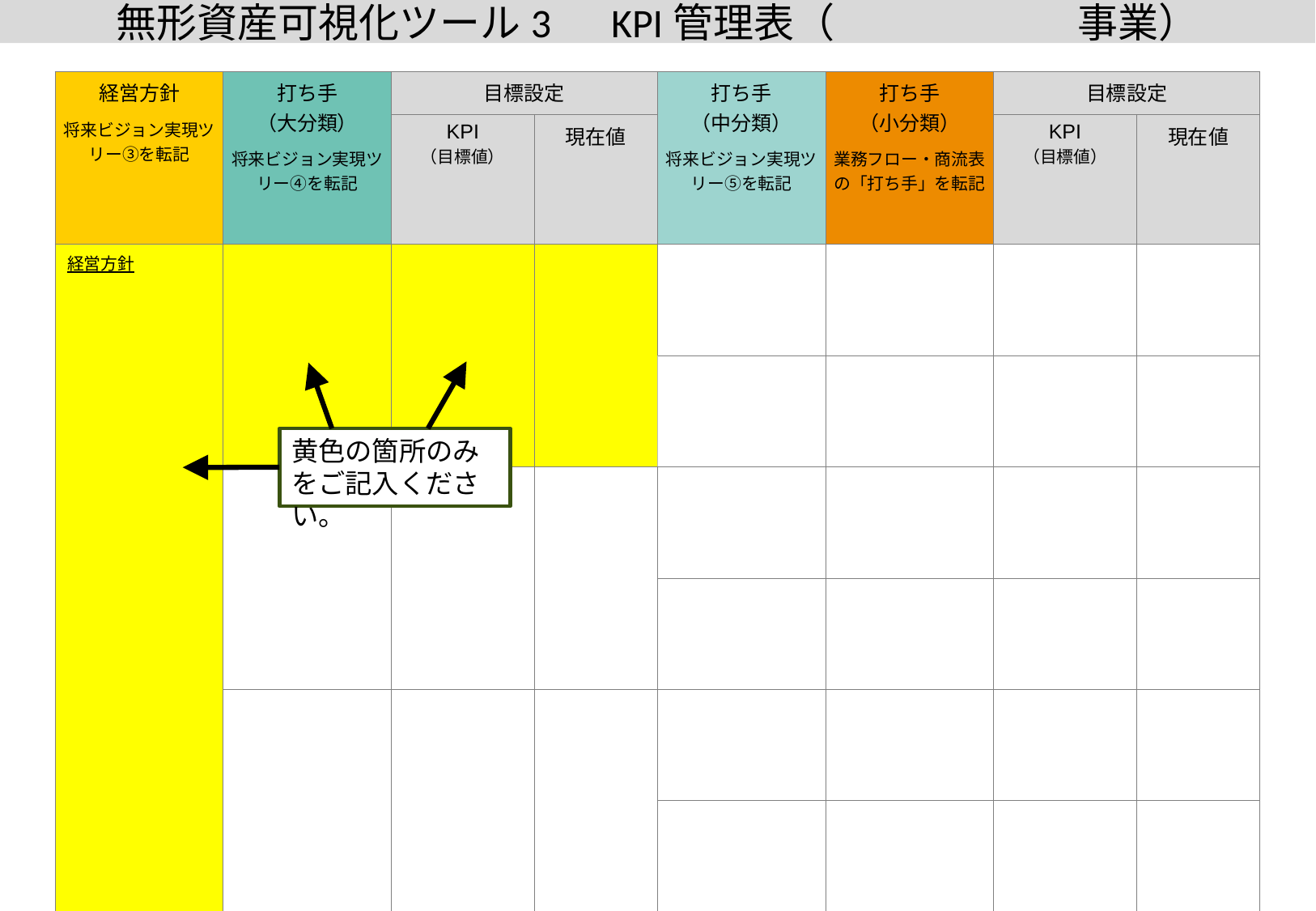

無形資産可視化ツール3　KPI管理表（　　　　　　事業）
| 経営方針 将来ビジョン実現ツリー③を転記 | 打ち手 （大分類） 将来ビジョン実現ツリー④を転記 | 目標設定 |  | 打ち手 （中分類） 将来ビジョン実現ツリー⑤を転記 | 打ち手 （小分類） 業務フロー・商流表 の「打ち手」を転記 | 目標設定 | 現在値（参照） |
| --- | --- | --- | --- | --- | --- | --- | --- |
|  |  | KPI （目標値） | 現在値 |  |  | KPI （目標値） | 現在値 |
| 経営方針 |  |  |  |  |  |  |  |
|  |  |  |  |  |  |  |  |
|  |  |  |  |  |  |  |  |
|  |  |  |  |  |  |  |  |
|  |  |  |  |  |  |  |  |
|  |  |  |  |  |  |  |  |
黄色の箇所のみをご記入ください。